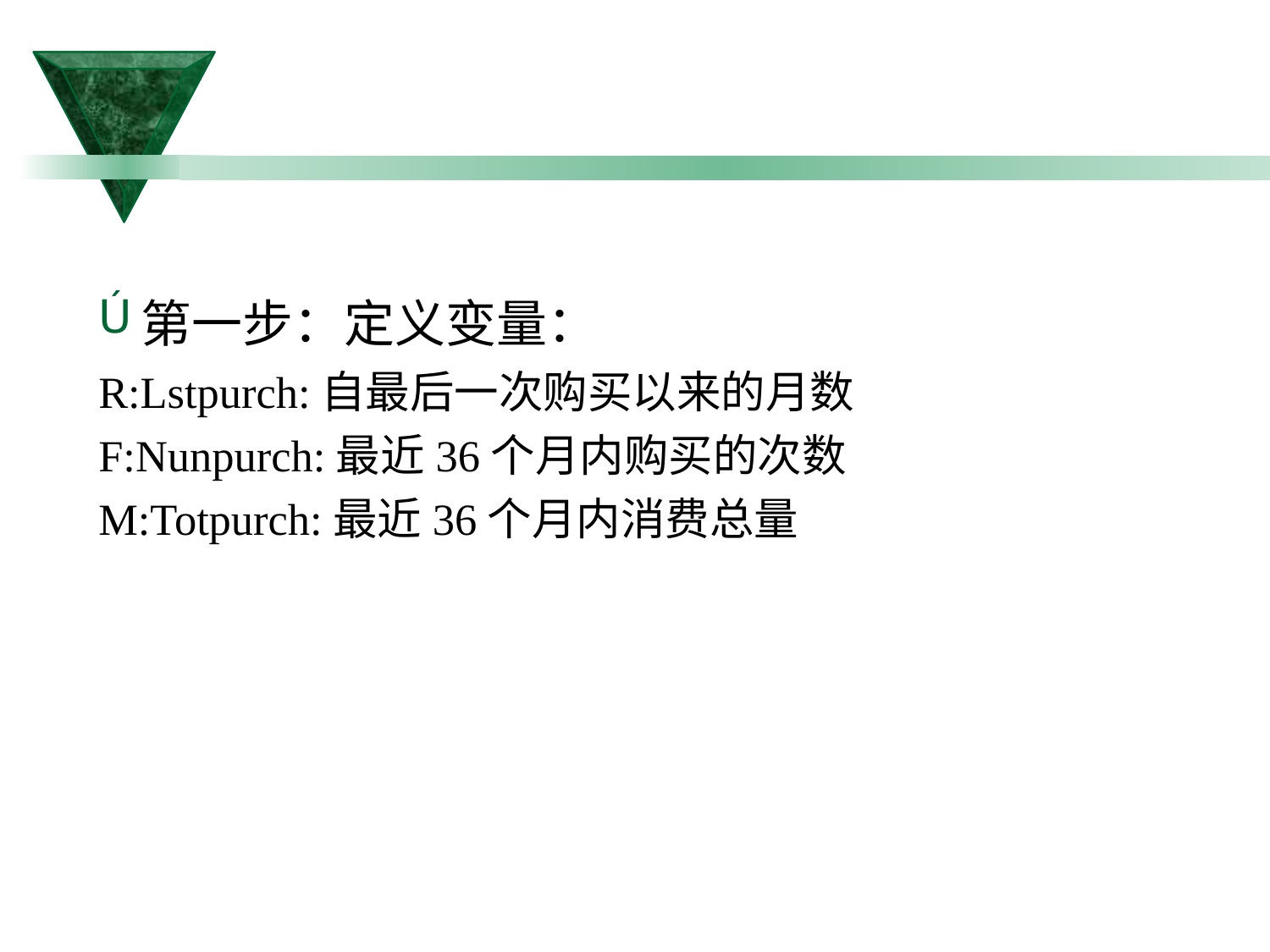

#

第一步：定义变量：
R:Lstpurch:自最后一次购买以来的月数
F:Nunpurch:最近36个月内购买的次数
M:Totpurch:最近36个月内消费总量